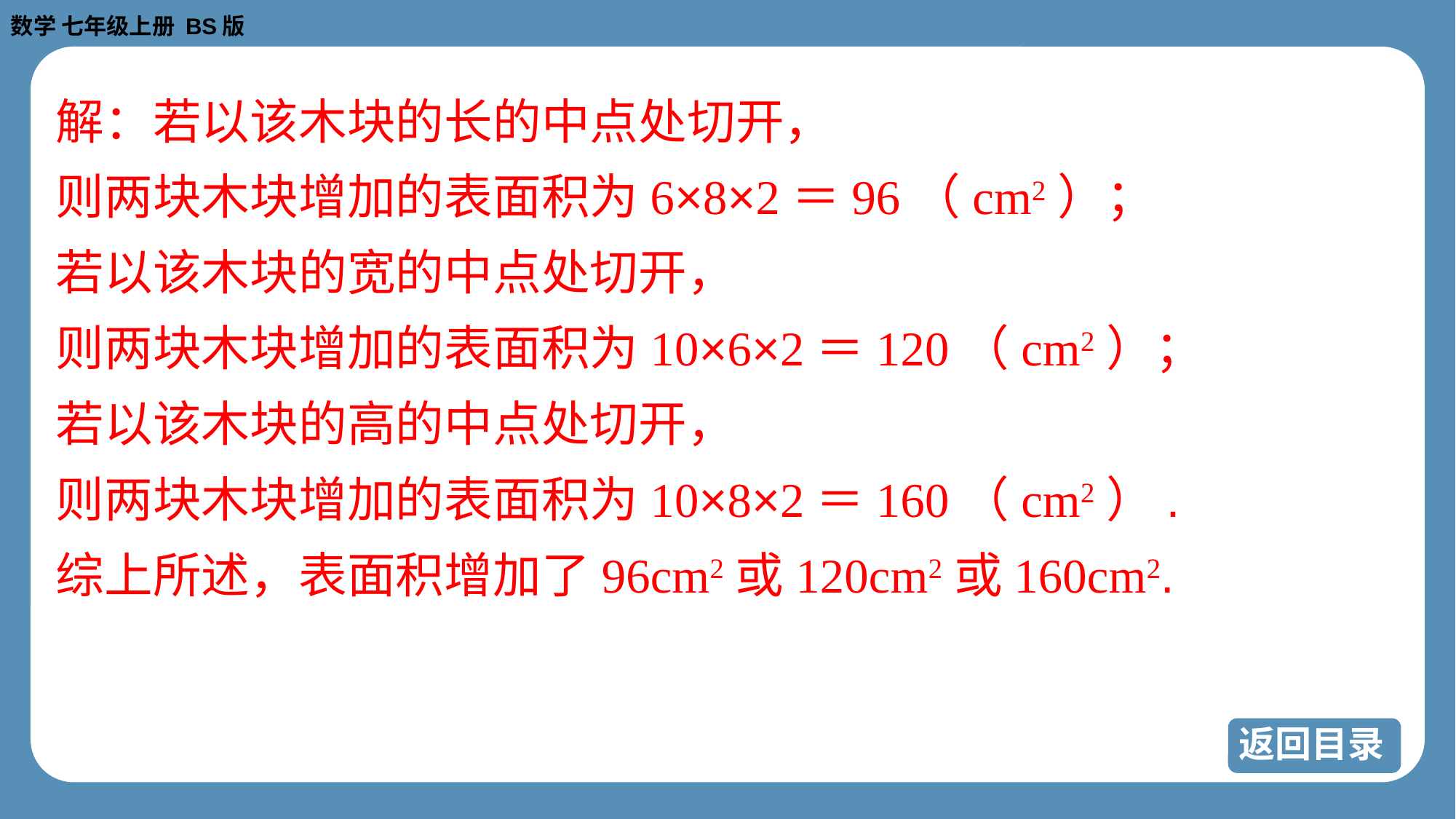

解：若以该木块的长的中点处切开，
则两块木块增加的表面积为6×8×2＝96（cm2）；
若以该木块的宽的中点处切开，
则两块木块增加的表面积为10×6×2＝120（cm2）；
若以该木块的高的中点处切开，
则两块木块增加的表面积为10×8×2＝160（cm2）.
综上所述，表面积增加了96cm2或120cm2或160cm2.